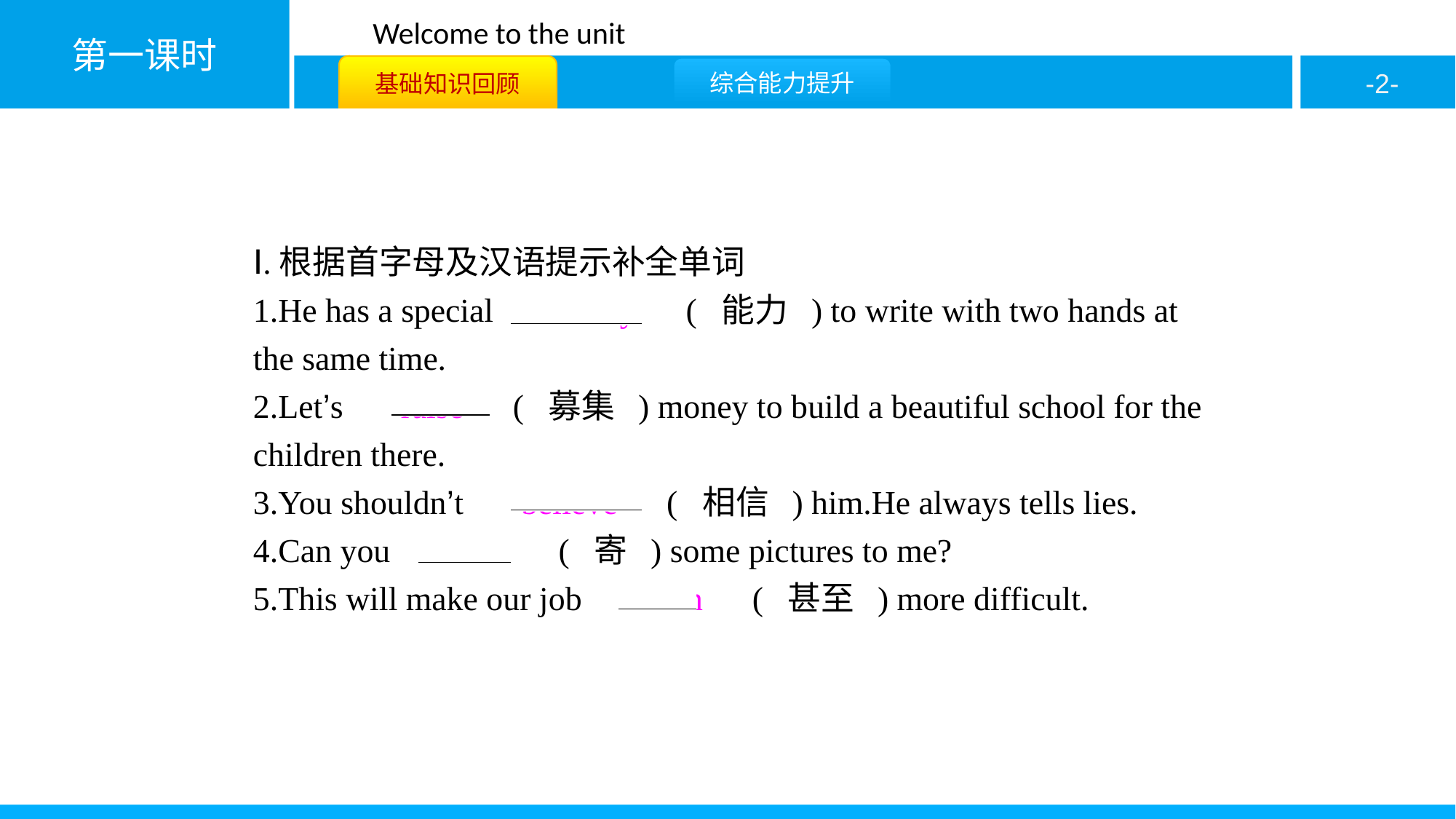

Ⅰ.根据首字母及汉语提示补全单词
1.He has a special 　ability　(  能力  ) to write with two hands at the same time.
2.Let’s 　raise　(  募集  ) money to build a beautiful school for the children there.
3.You shouldn’t 　believe　(  相信  ) him.He always tells lies.
4.Can you 　send　(  寄  ) some pictures to me?
5.This will make our job 　even　(  甚至  ) more difficult.